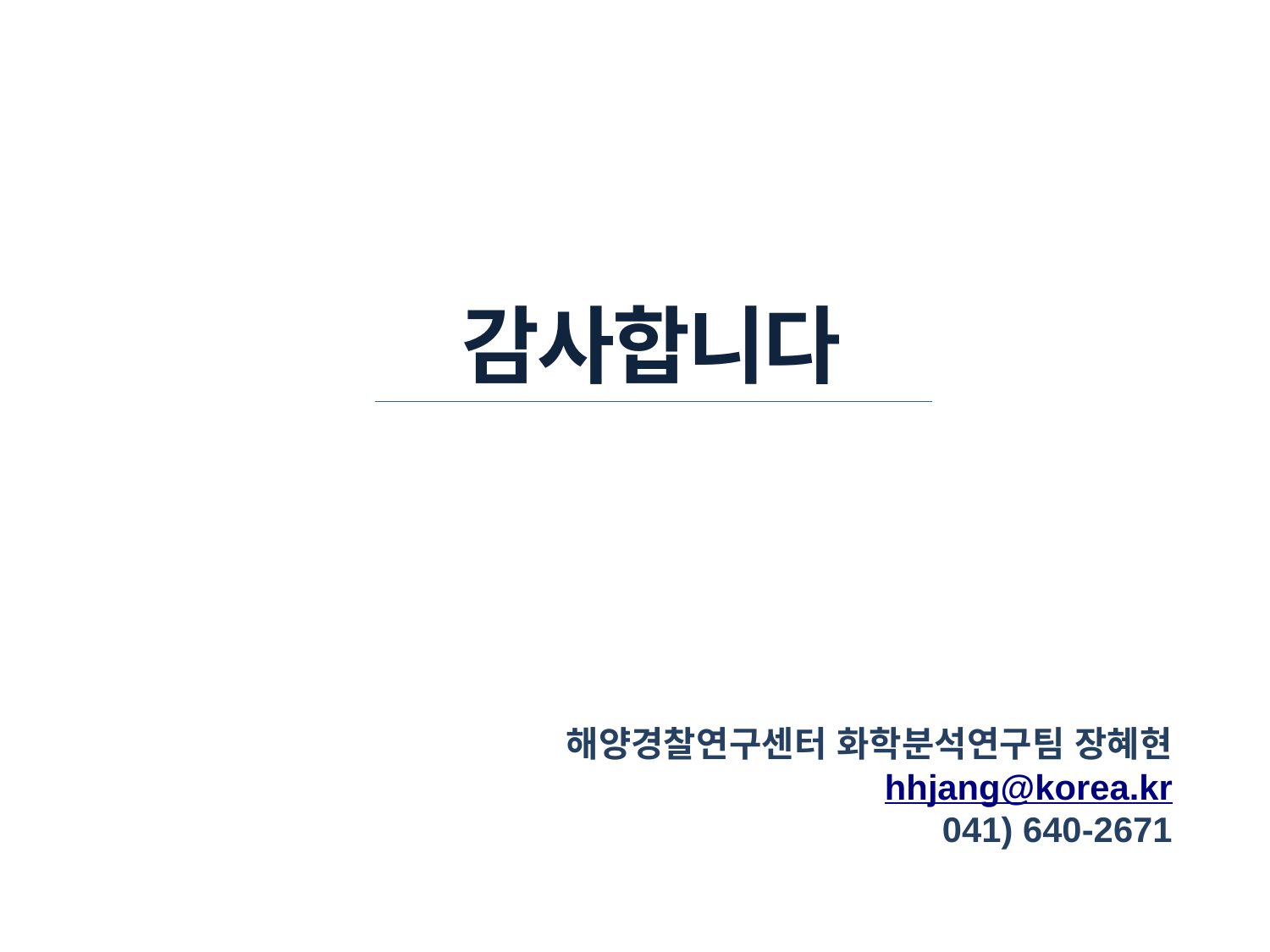

감사합니다

해양경찰연구센터 화학분석연구팀 장혜현
hhjang@korea.kr
041) 640-2671